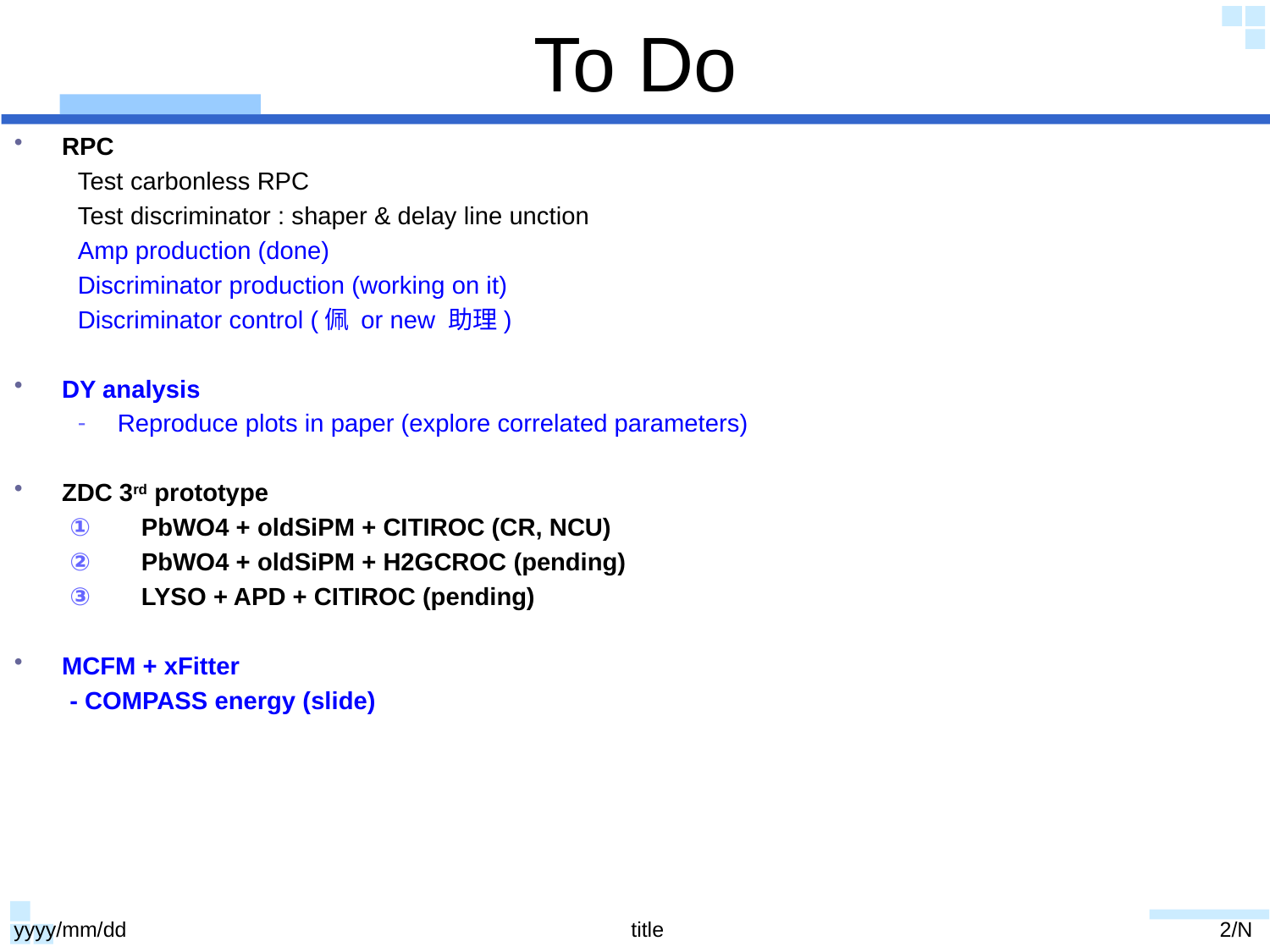

# To Do
RPC
Test carbonless RPC
Test discriminator : shaper & delay line unction
Amp production (done)
Discriminator production (working on it)
Discriminator control (佩 or new 助理)

DY analysis
Reproduce plots in paper (explore correlated parameters)

ZDC 3rd prototype
PbWO4 + oldSiPM + CITIROC (CR, NCU)
PbWO4 + oldSiPM + H2GCROC (pending)
LYSO + APD + CITIROC (pending)

MCFM + xFitter
- COMPASS energy (slide)
yyyy/mm/dd
title
2/N